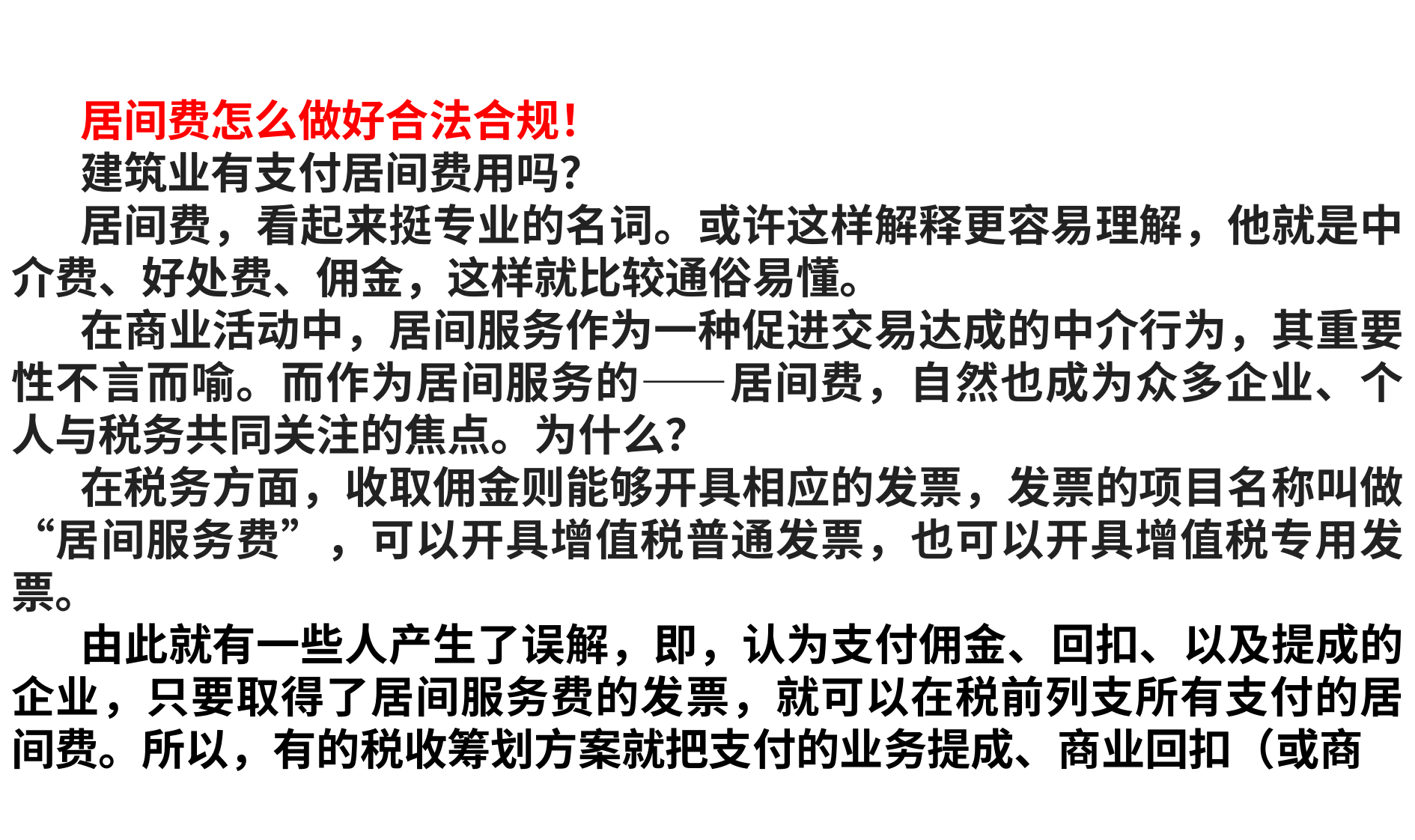

居间费怎么做好合法合规！
建筑业有支付居间费用吗？
居间费，看起来挺专业的名词。或许这样解释更容易理解，他就是中介费、好处费、佣金，这样就比较通俗易懂。
在商业活动中，居间服务作为一种促进交易达成的中介行为，其重要性不言而喻。而作为居间服务的——居间费，自然也成为众多企业、个人与税务共同关注的焦点。为什么？
在税务方面，收取佣金则能够开具相应的发票，发票的项目名称叫做“居间服务费”，可以开具增值税普通发票，也可以开具增值税专用发票。
由此就有一些人产生了误解，即，认为支付佣金、回扣、以及提成的企业，只要取得了居间服务费的发票，就可以在税前列支所有支付的居间费。所以，有的税收筹划方案就把支付的业务提成、商业回扣（或商